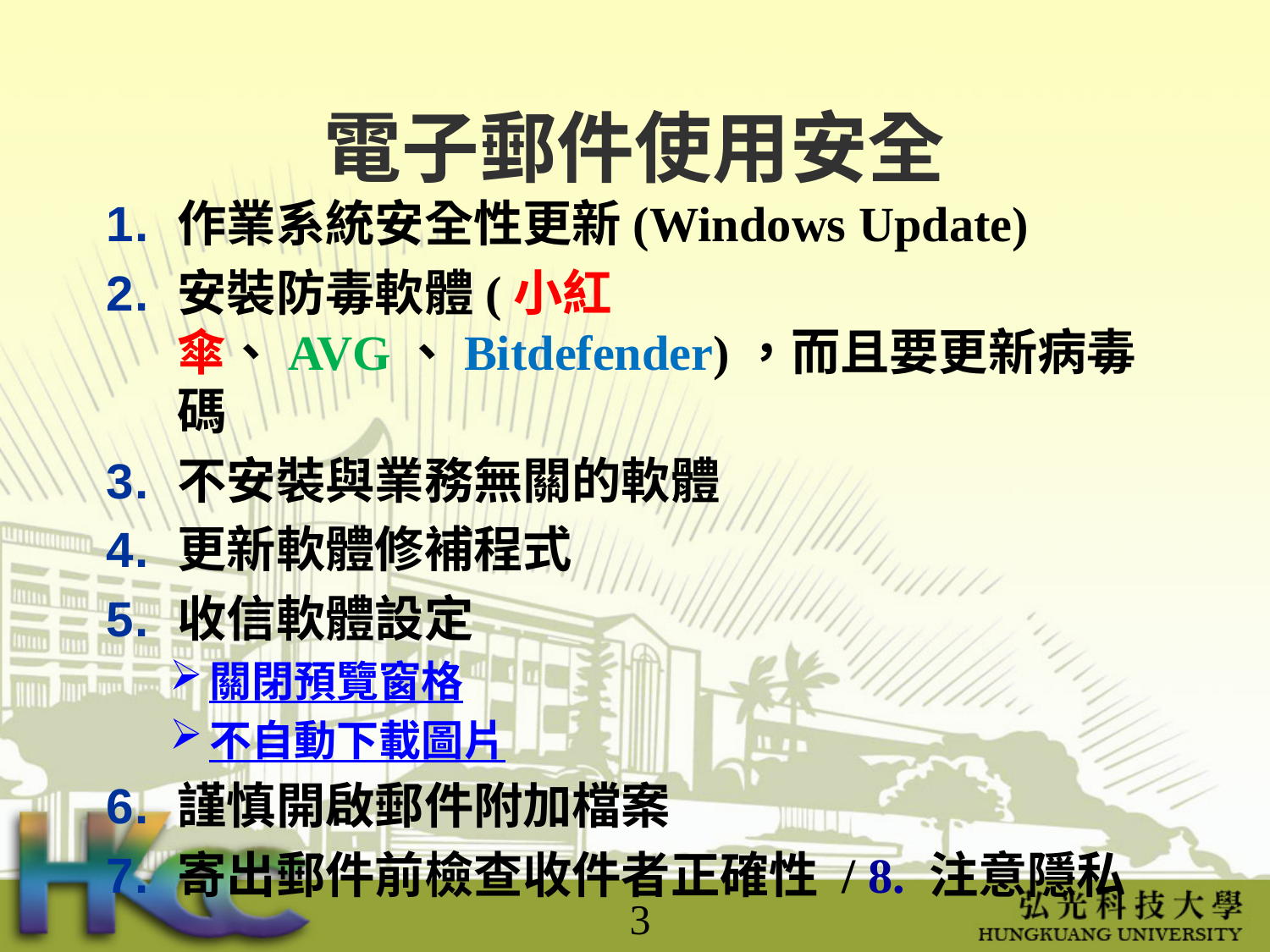

# 電子郵件使用安全
作業系統安全性更新(Windows Update)
安裝防毒軟體(小紅傘、AVG、Bitdefender)，而且要更新病毒碼
不安裝與業務無關的軟體
更新軟體修補程式
收信軟體設定
關閉預覽窗格
不自動下載圖片
謹慎開啟郵件附加檔案
寄出郵件前檢查收件者正確性 / 8. 注意隱私

3